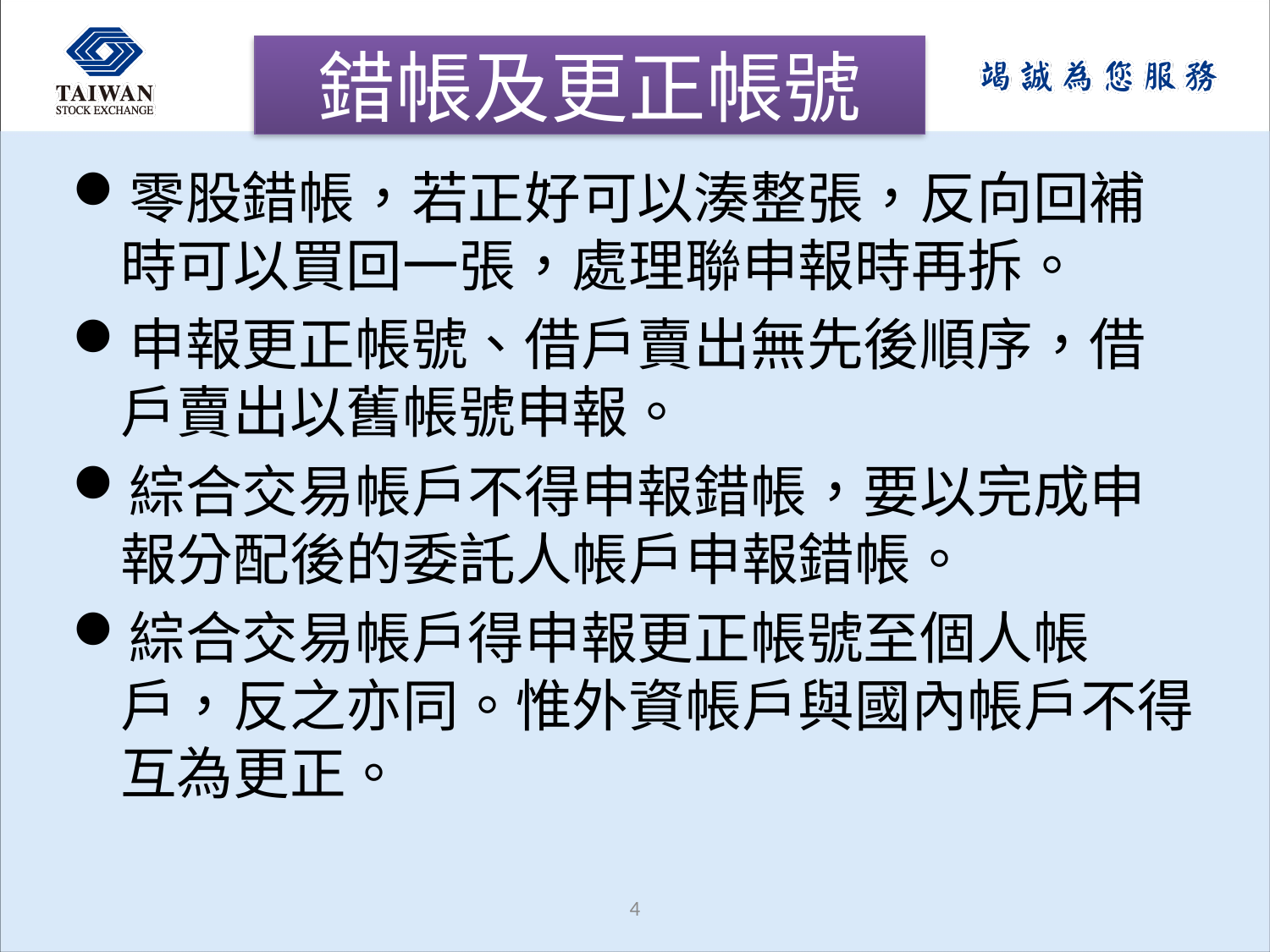

# 錯帳及更正帳號
零股錯帳，若正好可以湊整張，反向回補時可以買回一張，處理聯申報時再拆。
申報更正帳號、借戶賣出無先後順序，借戶賣出以舊帳號申報。
綜合交易帳戶不得申報錯帳，要以完成申報分配後的委託人帳戶申報錯帳。
綜合交易帳戶得申報更正帳號至個人帳戶，反之亦同。惟外資帳戶與國內帳戶不得互為更正。
4